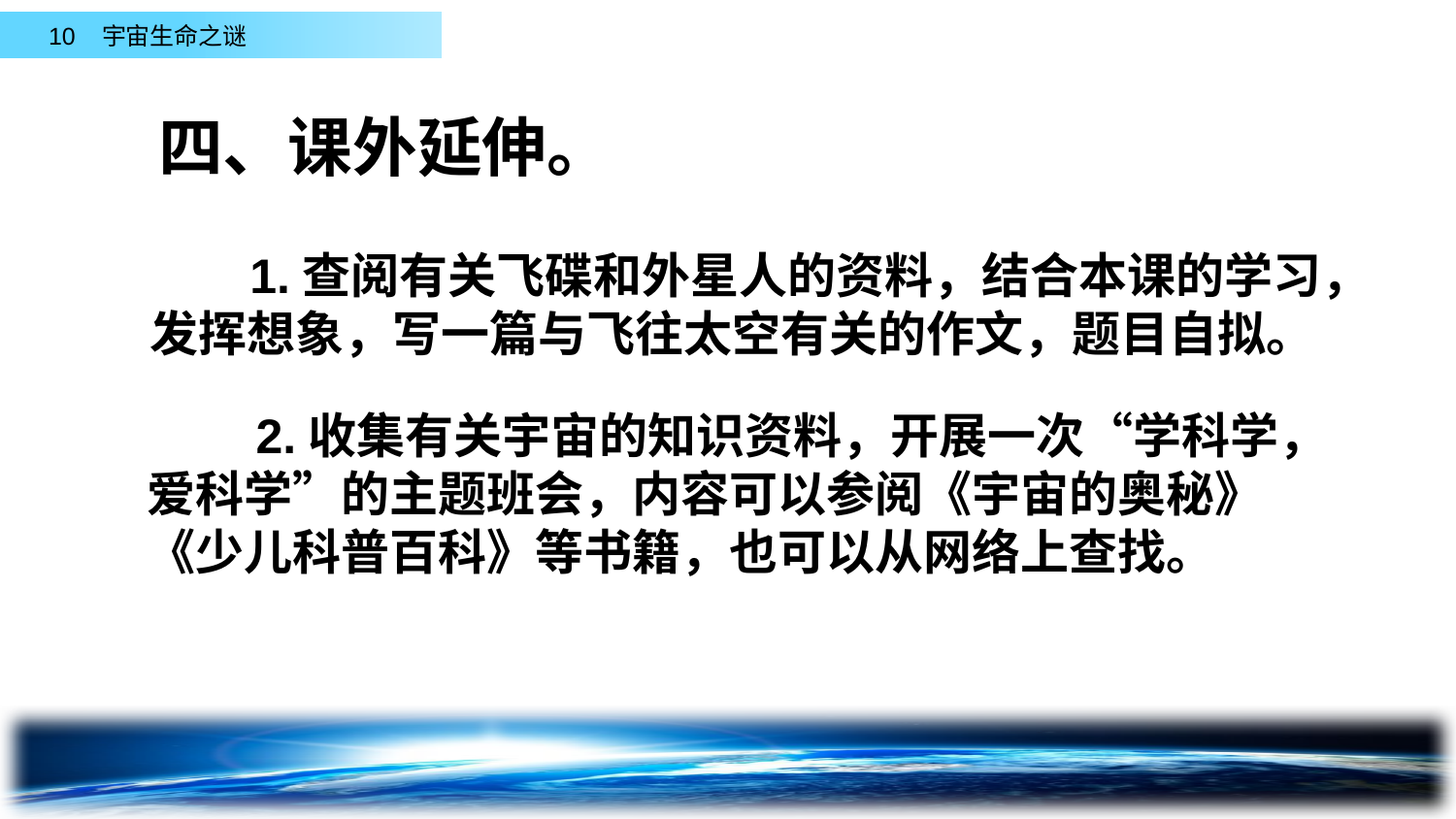

四、课外延伸。
              1.查阅有关飞碟和外星人的资料，结合本课的学习，
发挥想象，写一篇与飞往太空有关的作文，题目自拟。
         2.收集有关宇宙的知识资料，开展一次“学科学，
爱科学”的主题班会，内容可以参阅《宇宙的奥秘》
《少儿科普百科》等书籍，也可以从网络上查找。